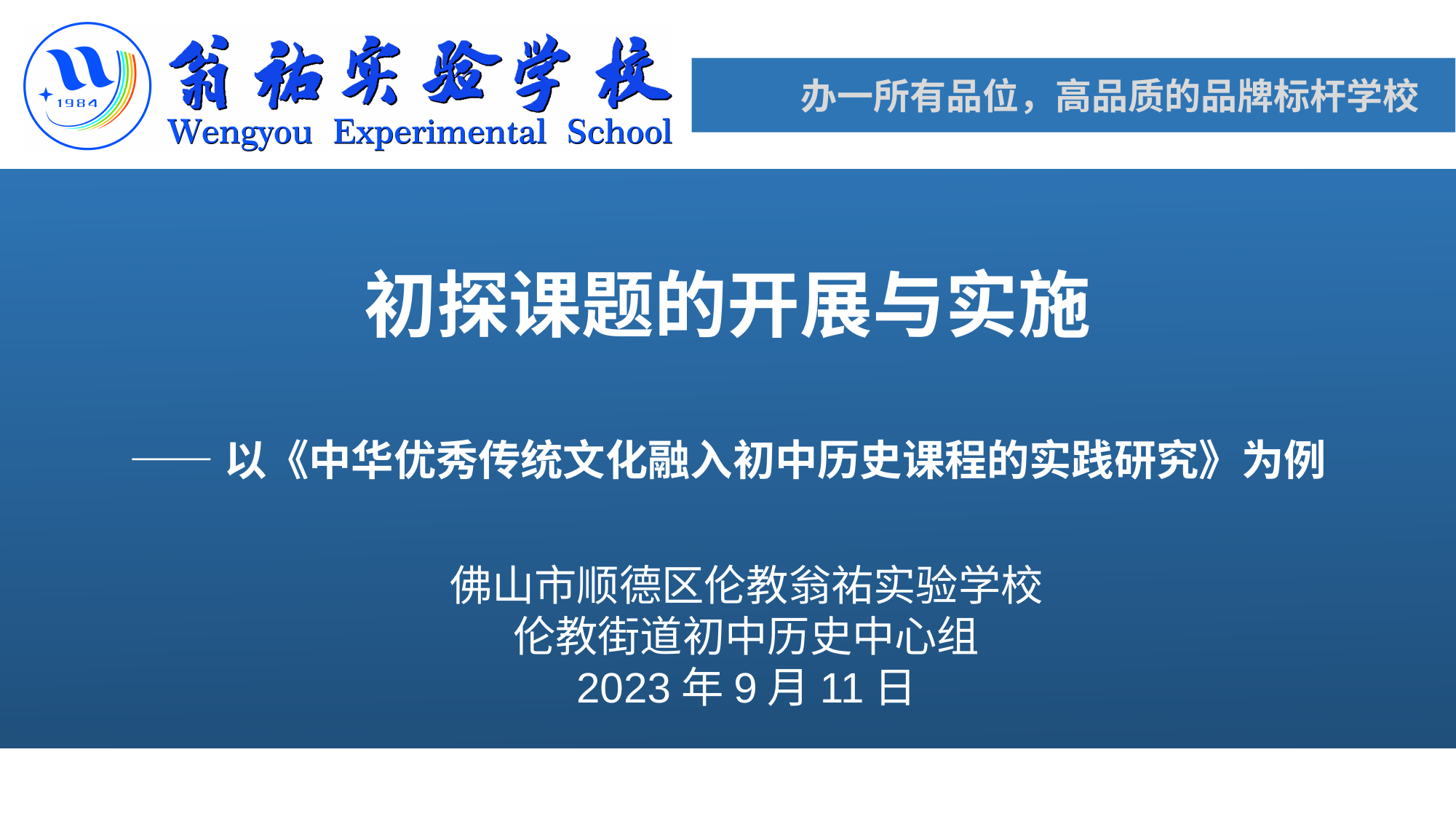

初探课题的开展与实施

——以《中华优秀传统文化融入初中历史课程的实践研究》为例
佛山市顺德区伦教翁祐实验学校
伦教街道初中历史中心组
2023年9月11日